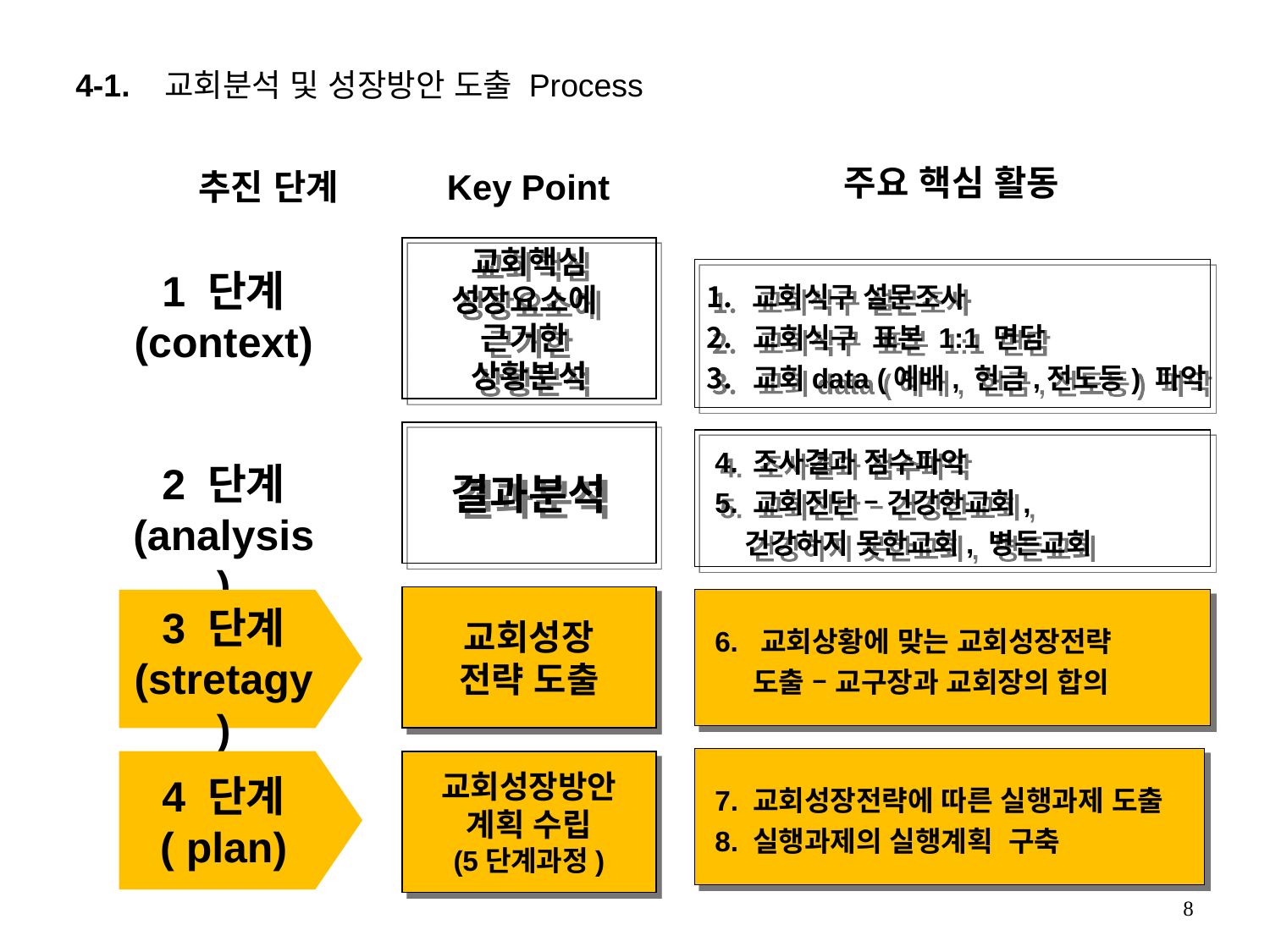

4-1.   교회분석 및 성장방안 도출 Process
주요 핵심 활동
추진 단계
Key Point
교회핵심
성장요소에
근거한
상황분석
결과분석
교회성장
전략 도출
교회성장방안
계획 수립
(5단계과정)

1 단계
(context)

2 단계
(analysis)

3 단계
(stretagy)

4 단계
( plan)
 교회식구 설문조사
 교회식구  표본 1:1 면담
 교회data (예배, 헌금,전도등) 파악
 4. 조사결과 점수파악
 5. 교회진단 – 건강한교회,
    건강하지 못한교회, 병든교회
 6.  교회상황에 맞는 교회성장전략
     도출 – 교구장과 교회장의 합의
 7. 교회성장전략에 따른 실행과제 도출
 8. 실행과제의 실행계획  구축
8